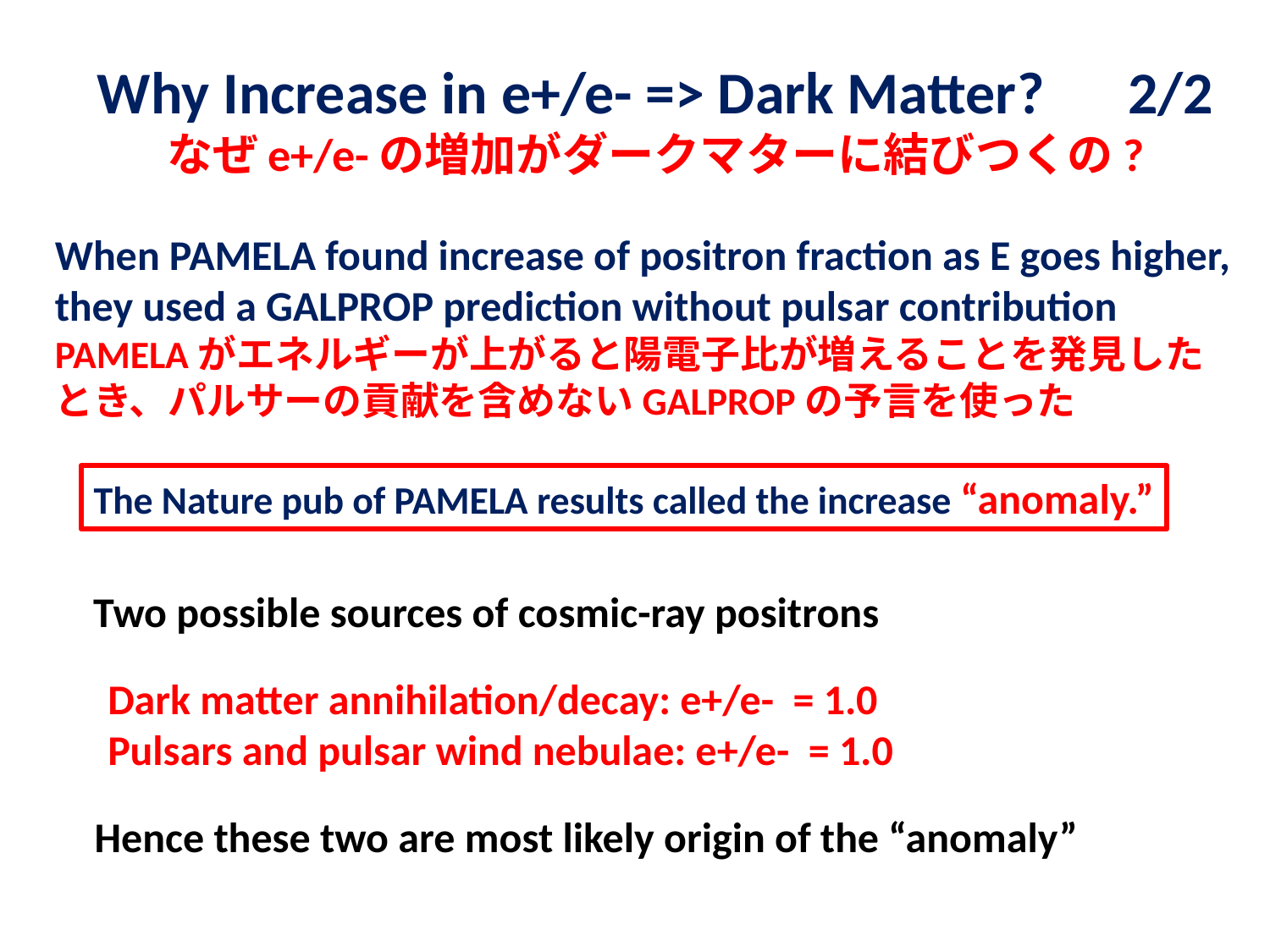

# Why Increase in e+/e- => Dark Matter?　2/2 なぜe+/e-の増加がダークマターに結びつくの?
When PAMELA found increase of positron fraction as E goes higher, they used a GALPROP prediction without pulsar contribution
PAMELAがエネルギーが上がると陽電子比が増えることを発見したとき、パルサーの貢献を含めないGALPROPの予言を使った
The Nature pub of PAMELA results called the increase “anomaly.”
Two possible sources of cosmic-ray positrons
Dark matter annihilation/decay: e+/e-  = 1.0
Pulsars and pulsar wind nebulae: e+/e-  = 1.0
Hence these two are most likely origin of the “anomaly”